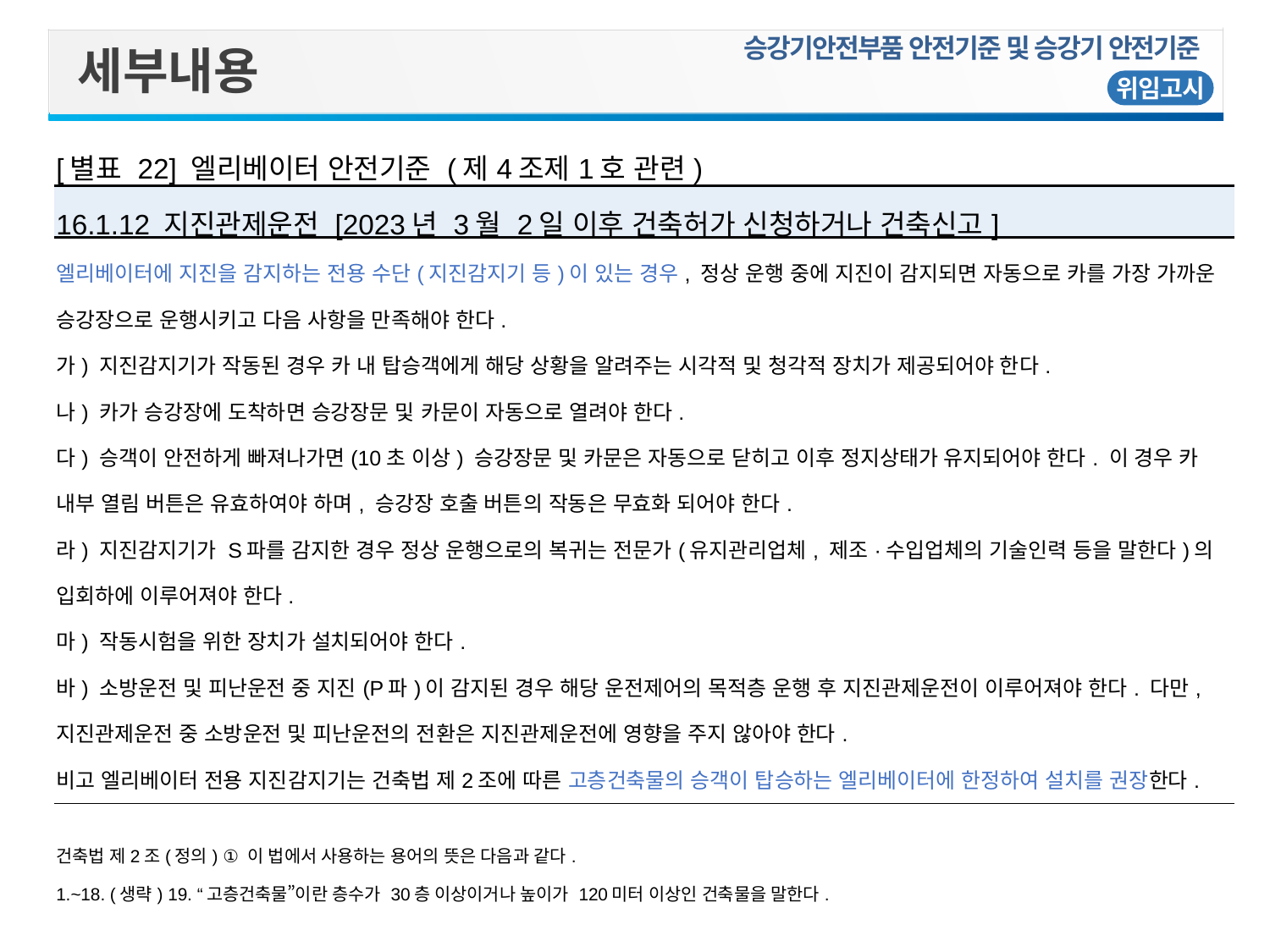

승강기안전부품 안전기준 및 승강기 안전기준
세부내용
위임고시

| [별표 22] 엘리베이터 안전기준 (제4조제1호 관련) |
| --- |
| 16.1.12 지진관제운전 [2023년 3월 2일 이후 건축허가 신청하거나 건축신고] |
| 엘리베이터에 지진을 감지하는 전용 수단(지진감지기 등)이 있는 경우, 정상 운행 중에 지진이 감지되면 자동으로 카를 가장 가까운 승강장으로 운행시키고 다음 사항을 만족해야 한다. 가) 지진감지기가 작동된 경우 카 내 탑승객에게 해당 상황을 알려주는 시각적 및 청각적 장치가 제공되어야 한다. 나) 카가 승강장에 도착하면 승강장문 및 카문이 자동으로 열려야 한다. 다) 승객이 안전하게 빠져나가면(10초 이상) 승강장문 및 카문은 자동으로 닫히고 이후 정지상태가 유지되어야 한다. 이 경우 카 내부 열림 버튼은 유효하여야 하며, 승강장 호출 버튼의 작동은 무효화 되어야 한다. 라) 지진감지기가 S파를 감지한 경우 정상 운행으로의 복귀는 전문가(유지관리업체, 제조·수입업체의 기술인력 등을 말한다)의 입회하에 이루어져야 한다. 마) 작동시험을 위한 장치가 설치되어야 한다. 바) 소방운전 및 피난운전 중 지진(P파)이 감지된 경우 해당 운전제어의 목적층 운행 후 지진관제운전이 이루어져야 한다. 다만, 지진관제운전 중 소방운전 및 피난운전의 전환은 지진관제운전에 영향을 주지 않아야 한다. 비고 엘리베이터 전용 지진감지기는 건축법 제2조에 따른 고층건축물의 승객이 탑승하는 엘리베이터에 한정하여 설치를 권장한다. 건축법 제2조(정의) ① 이 법에서 사용하는 용어의 뜻은 다음과 같다. 1.~18. (생략) 19. “고층건축물”이란 층수가 30층 이상이거나 높이가 120미터 이상인 건축물을 말한다. |